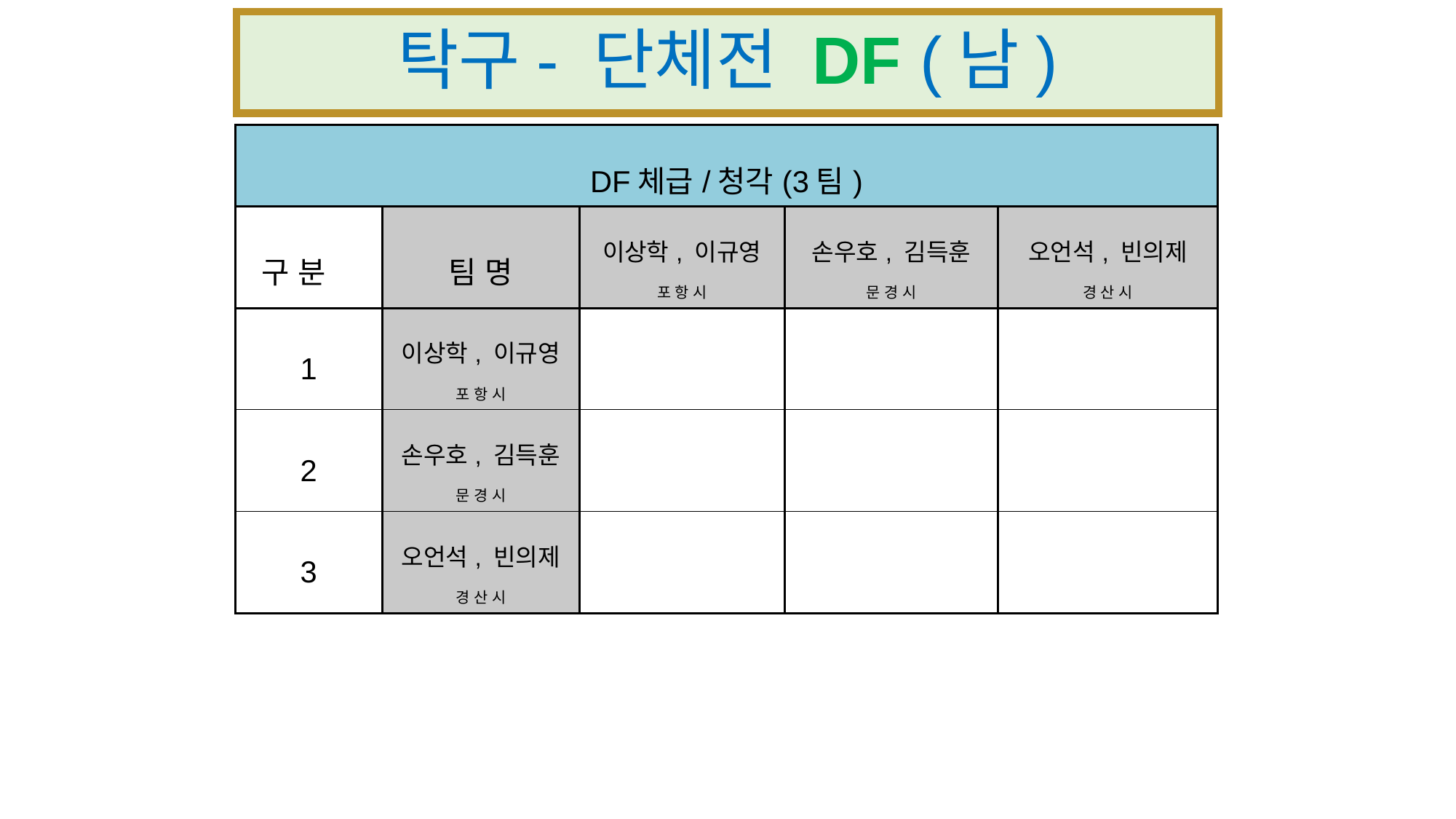

# 탁구- 단체전 DF (남)

| DF체급/청각(3팀) |  |  |  |  |
| --- | --- | --- | --- | --- |
| 구 분 | 팀 명 | 이상학, 이규영 포 항 시 | 손우호, 김득훈 문 경 시 | 오언석, 빈의제 경 산 시 |
| 1 | 이상학, 이규영 포 항 시 |  |  |  |
| 2 | 손우호, 김득훈 문 경 시 |  |  |  |
| 3 | 오언석, 빈의제 경 산 시 |  |  |  |